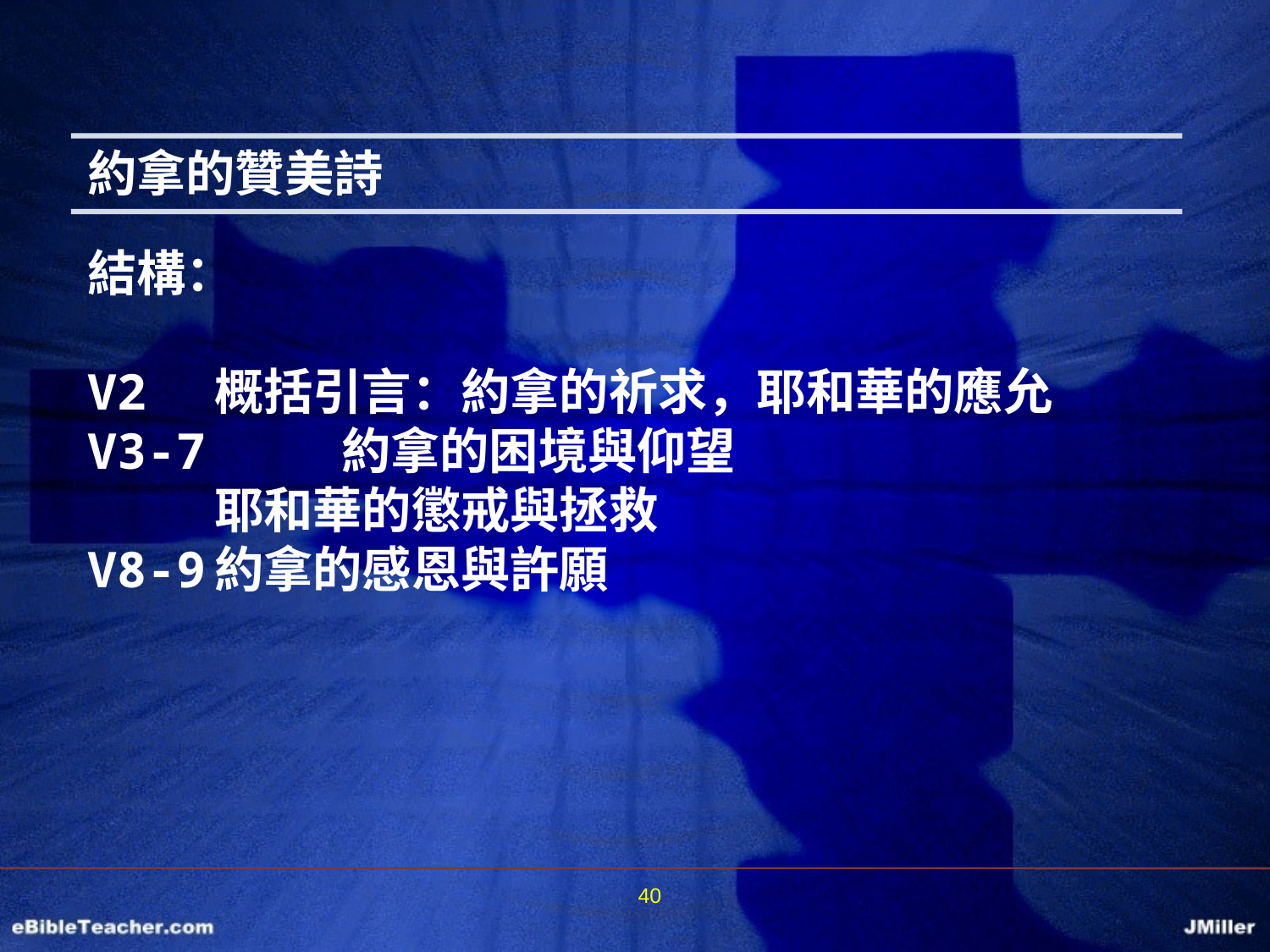

約拿的贊美詩

結構：

V2 	概括引言：約拿的祈求，耶和華的應允
V3-7 	約拿的困境與仰望
	耶和華的懲戒與拯救
V8-9	約拿的感恩與許願